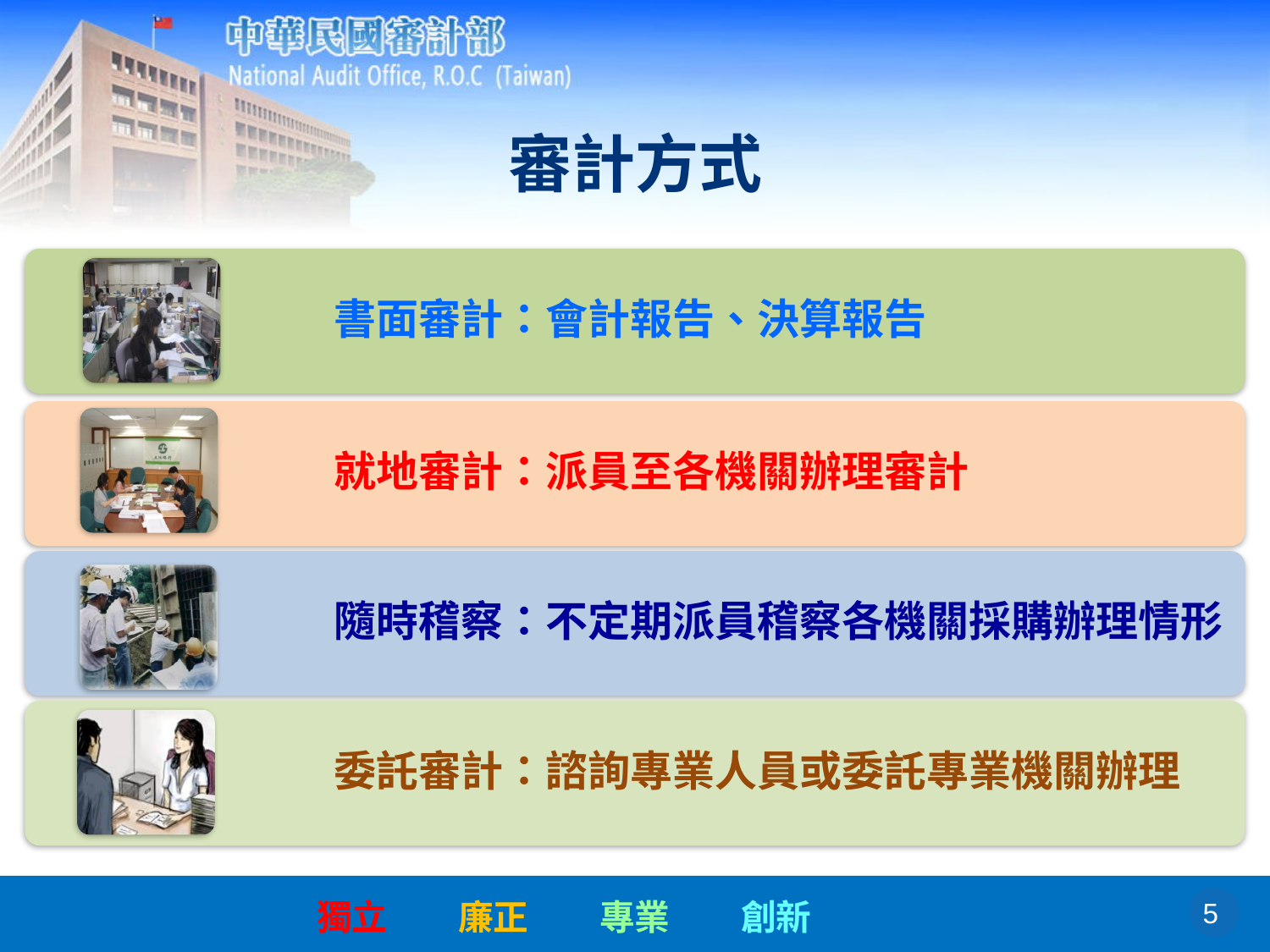

# 審計方式
書面審計：會計報告、決算報告
就地審計：派員至各機關辦理審計
隨時稽察：不定期派員稽察各機關採購辦理情形
委託審計：諮詢專業人員或委託專業機關辦理